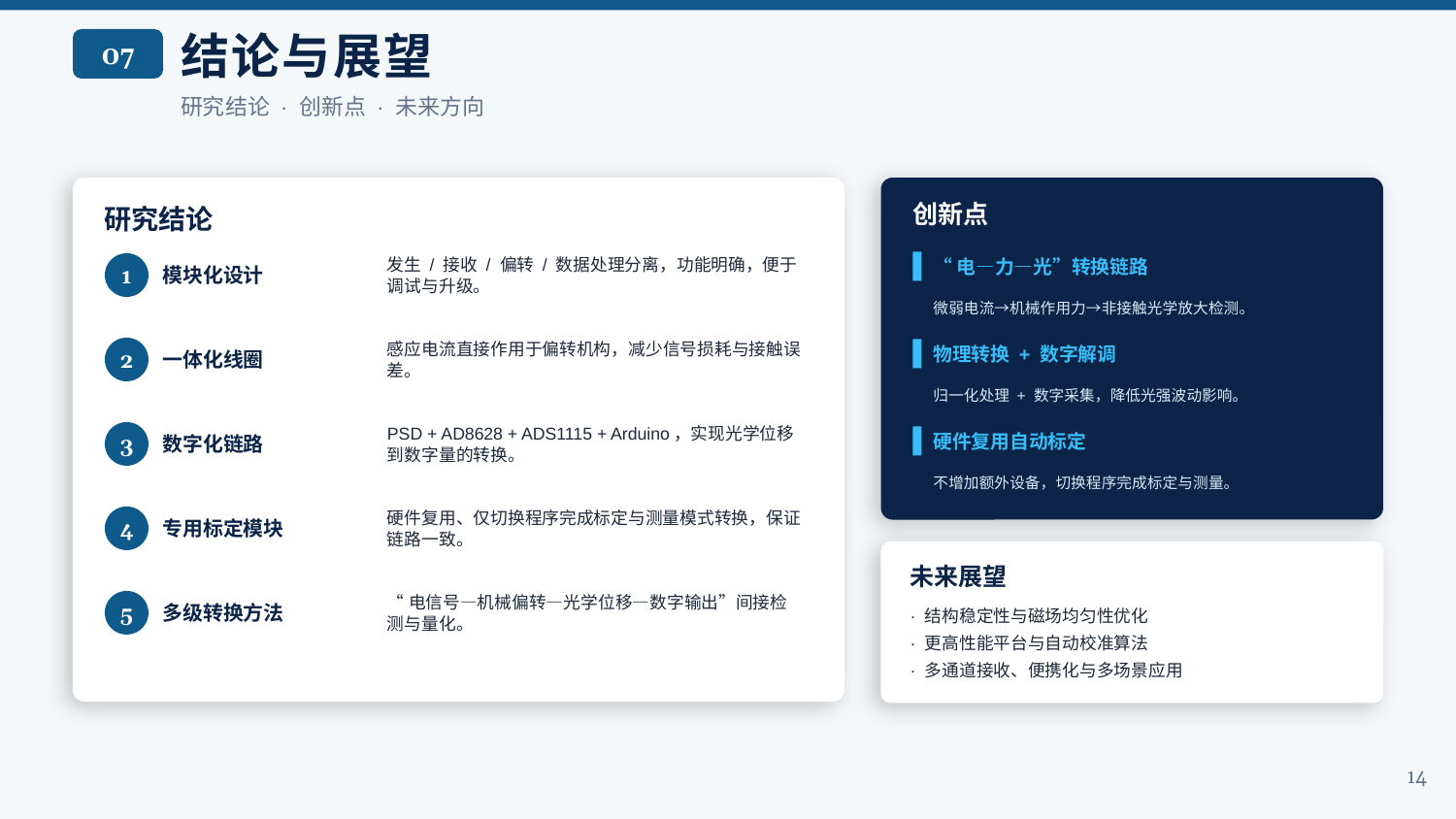

结论与展望

07
研究结论 · 创新点 · 未来方向

创新点
研究结论
“电—力—光”转换链路

1
模块化设计
发生 / 接收 / 偏转 / 数据处理分离，功能明确，便于调试与升级。
微弱电流→机械作用力→非接触光学放大检测。
物理转换 + 数字解调

2
一体化线圈
感应电流直接作用于偏转机构，减少信号损耗与接触误差。

归一化处理 + 数字采集，降低光强波动影响。

3
数字化链路
PSD + AD8628 + ADS1115 + Arduino，实现光学位移到数字量的转换。
硬件复用自动标定

不增加额外设备，切换程序完成标定与测量。

4
专用标定模块
硬件复用、仅切换程序完成标定与测量模式转换，保证链路一致。

未来展望
· 结构稳定性与磁场均匀性优化
· 更高性能平台与自动校准算法
· 多通道接收、便携化与多场景应用

5
多级转换方法
“电信号—机械偏转—光学位移—数字输出”间接检测与量化。
14